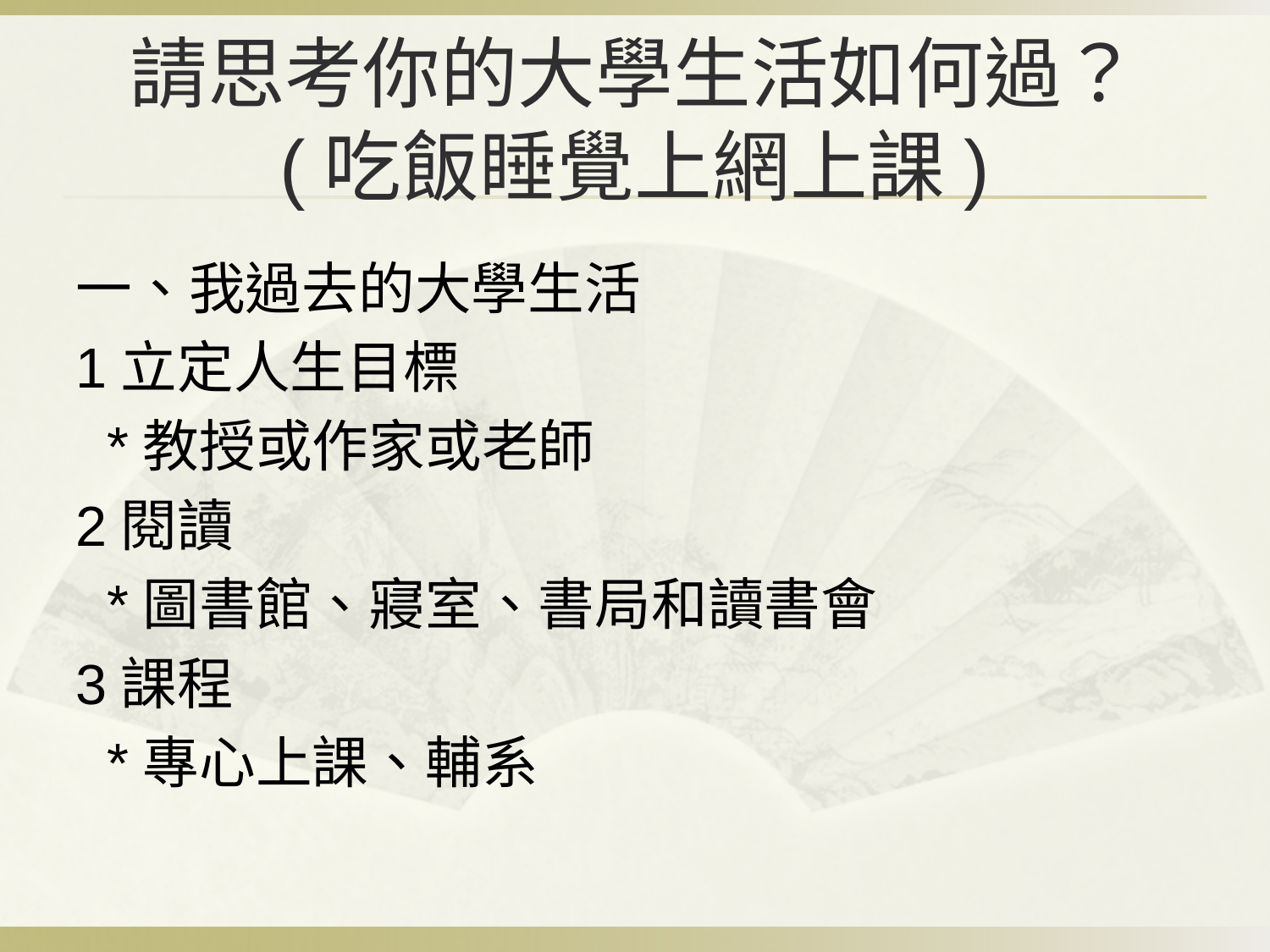

# 請思考你的大學生活如何過？ (吃飯睡覺上網上課)
一、我過去的大學生活
1立定人生目標
  *教授或作家或老師
2閱讀
  *圖書館、寢室、書局和讀書會
3課程
  *專心上課、輔系